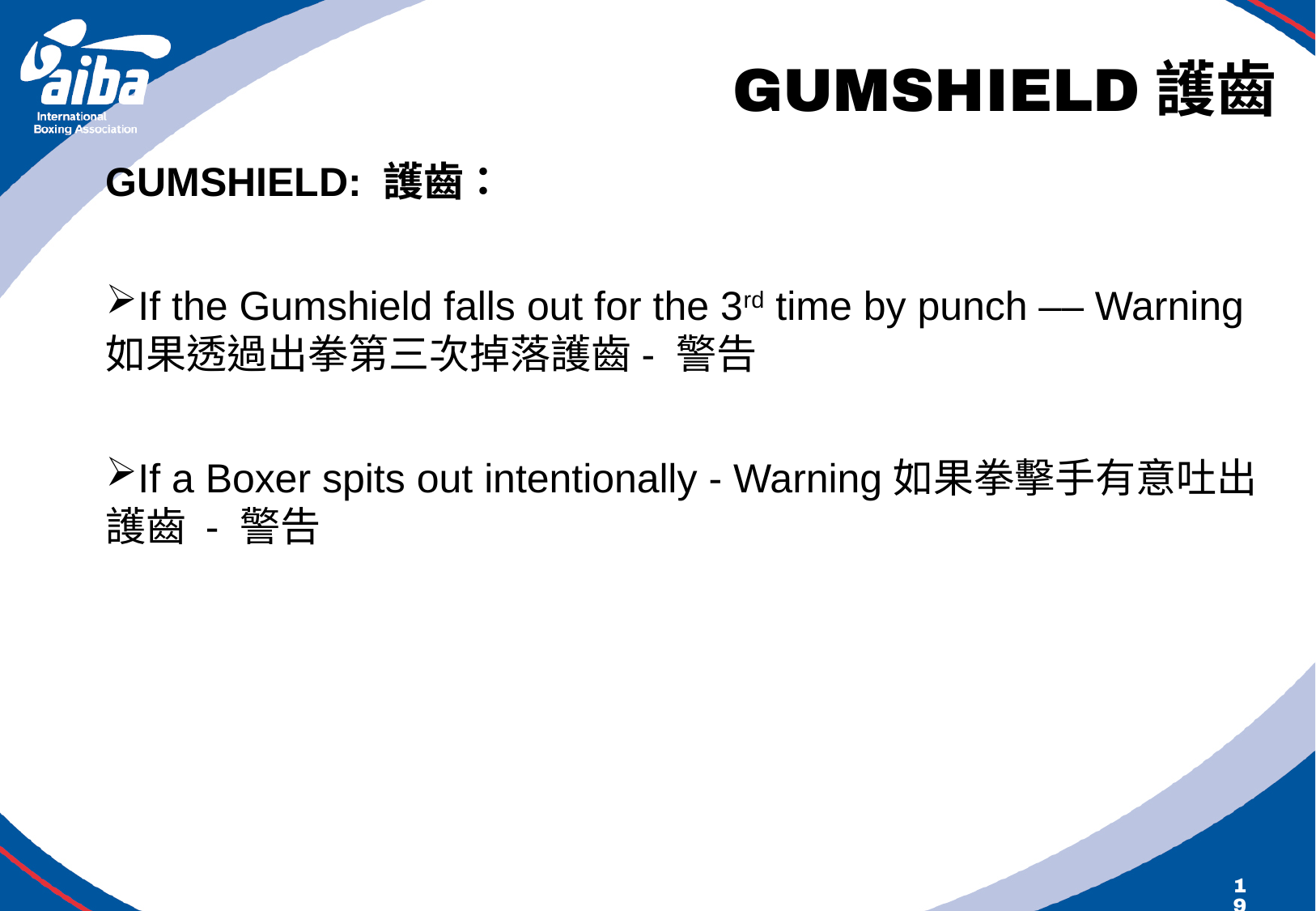

# GUMSHIELD護齒
GUMSHIELD: 護齒：

If the Gumshield falls out for the 3rd time by punch –– Warning如果透過出拳第三次掉落護齒- 警告

If a Boxer spits out intentionally - Warning如果拳擊手有意吐出護齒 - 警告

194